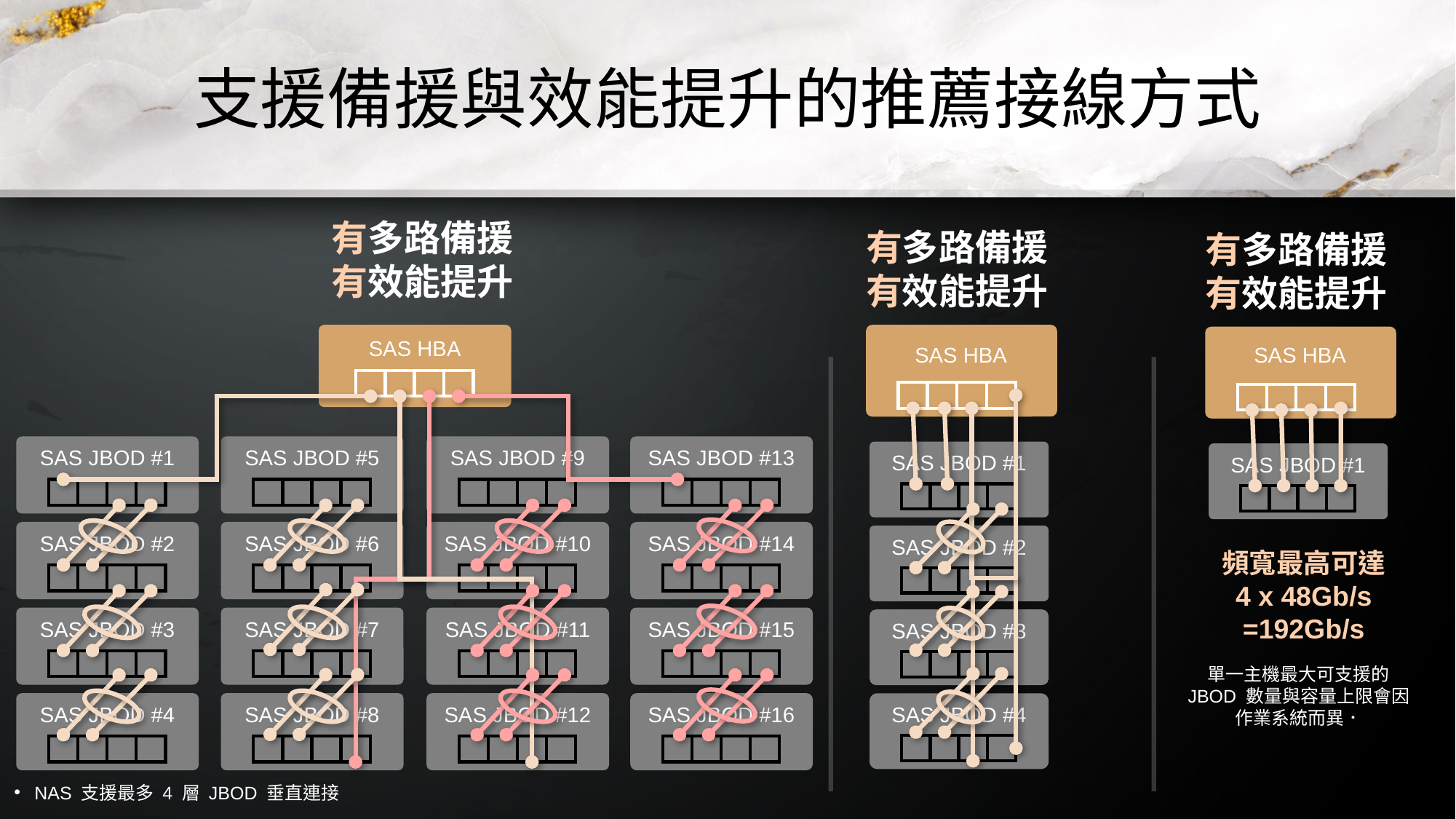

# 支援備援與效能提升的推薦接線方式
有多路備援
有效能提升
有多路備援
有效能提升
有多路備援
有效能提升

SAS HBA

SAS HBA

SAS HBA

SAS JBOD #1

SAS JBOD #5

SAS JBOD #9

SAS JBOD #13

SAS JBOD #1

SAS JBOD #1

SAS JBOD #2

SAS JBOD #6

SAS JBOD #10

SAS JBOD #14

SAS JBOD #2

頻寬最高可達
4 x 48Gb/s
=192Gb/s

SAS JBOD #3

SAS JBOD #7

SAS JBOD #11

SAS JBOD #15

SAS JBOD #3

單一主機最大可支援的 JBOD 數量與容量上限會因作業系統而異．

SAS JBOD #4

SAS JBOD #8

SAS JBOD #12

SAS JBOD #16

SAS JBOD #4

NAS 支援最多 4 層 JBOD 垂直連接
請幫忙畫成一串4台, 4x4 = 16台JBOD